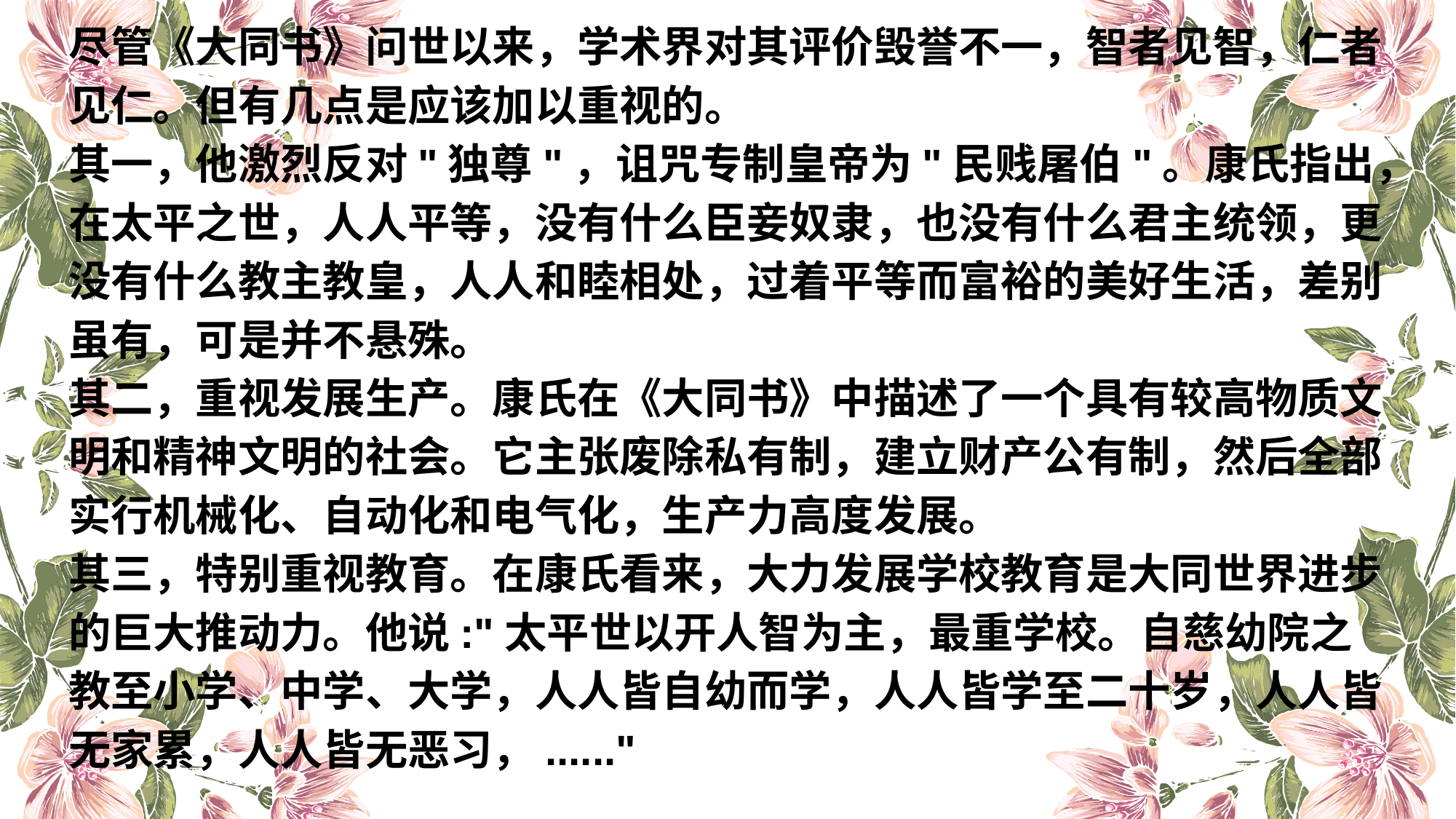

尽管《大同书》问世以来，学术界对其评价毁誉不一，智者见智，仁者见仁。但有几点是应该加以重视的。
其一，他激烈反对"独尊"，诅咒专制皇帝为"民贱屠伯"。康氏指出，在太平之世，人人平等，没有什么臣妾奴隶，也没有什么君主统领，更没有什么教主教皇，人人和睦相处，过着平等而富裕的美好生活，差别虽有，可是并不悬殊。
其二，重视发展生产。康氏在《大同书》中描述了一个具有较高物质文明和精神文明的社会。它主张废除私有制，建立财产公有制，然后全部实行机械化、自动化和电气化，生产力高度发展。
其三，特别重视教育。在康氏看来，大力发展学校教育是大同世界进步的巨大推动力。他说:"太平世以开人智为主，最重学校。自慈幼院之教至小学、中学、大学，人人皆自幼而学，人人皆学至二十岁，人人皆无家累，人人皆无恶习，......"